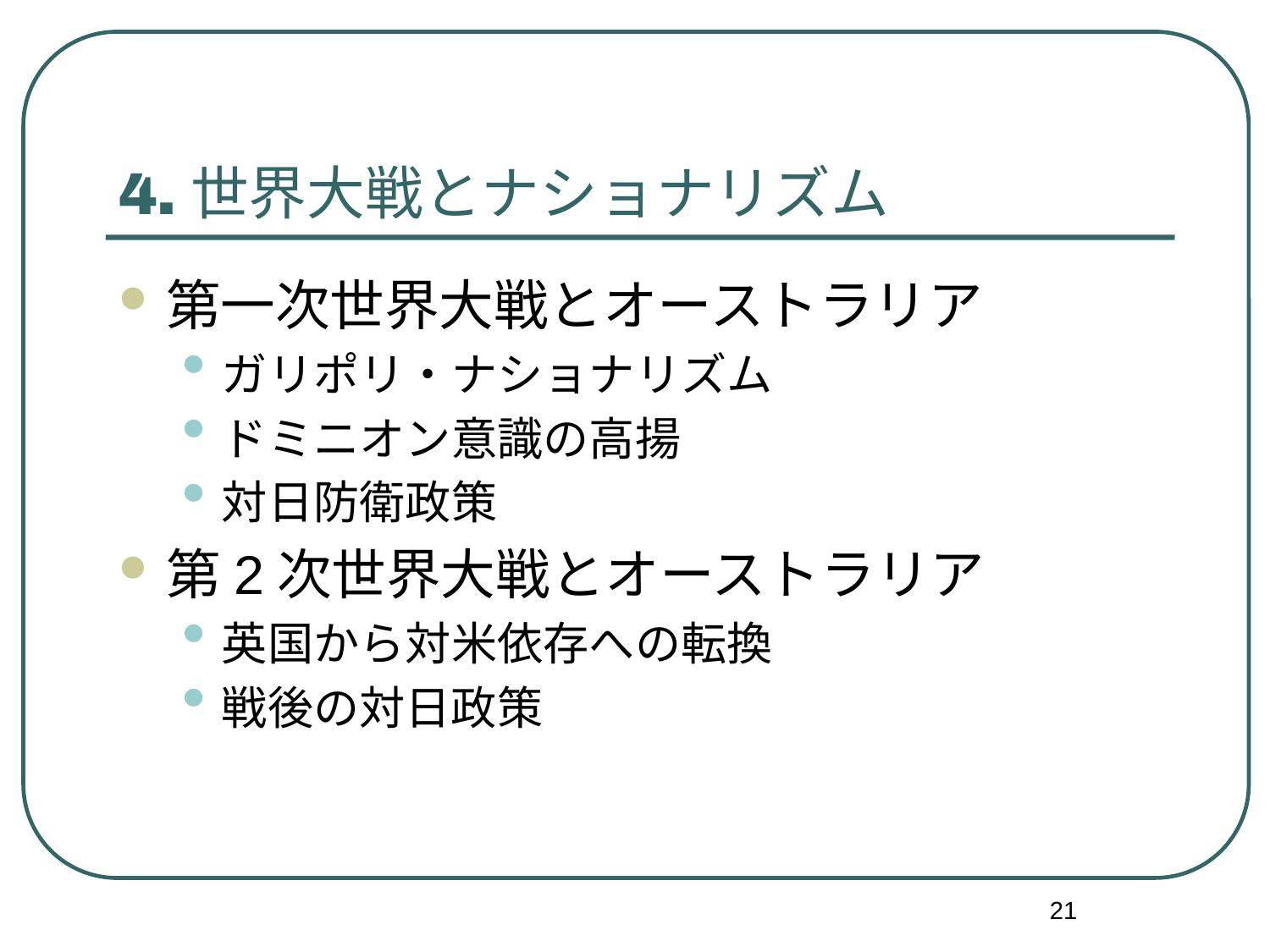

# 4.世界大戦とナショナリズム
第一次世界大戦とオーストラリア
ガリポリ・ナショナリズム
ドミニオン意識の高揚
対日防衛政策
第2次世界大戦とオーストラリア
英国から対米依存への転換
戦後の対日政策
21